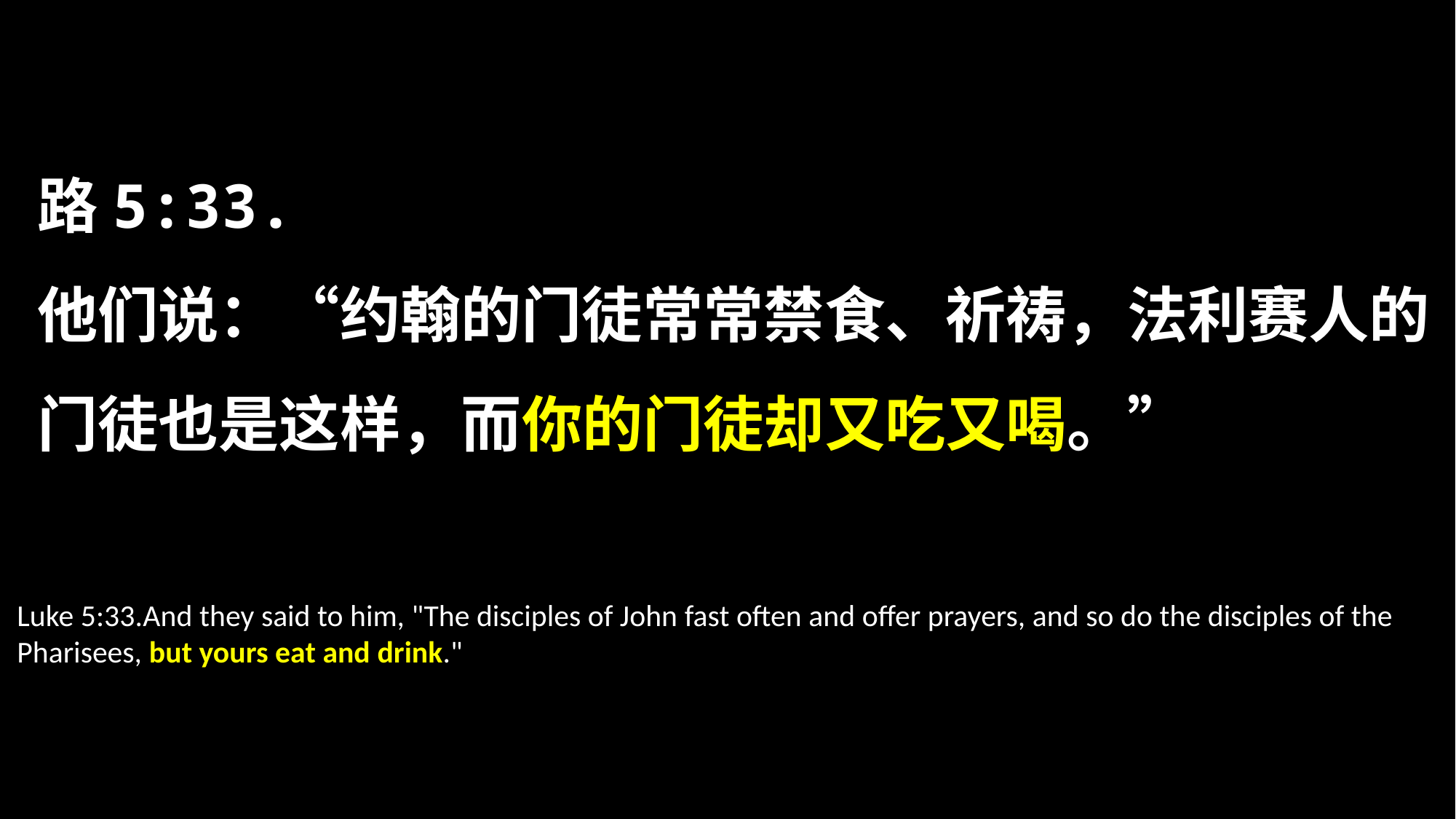

路5:33.
他们说：“约翰的门徒常常禁食、祈祷，法利赛人的门徒也是这样，而你的门徒却又吃又喝。”
Luke 5:33.And they said to him, "The disciples of John fast often and offer prayers, and so do the disciples of the Pharisees, but yours eat and drink."